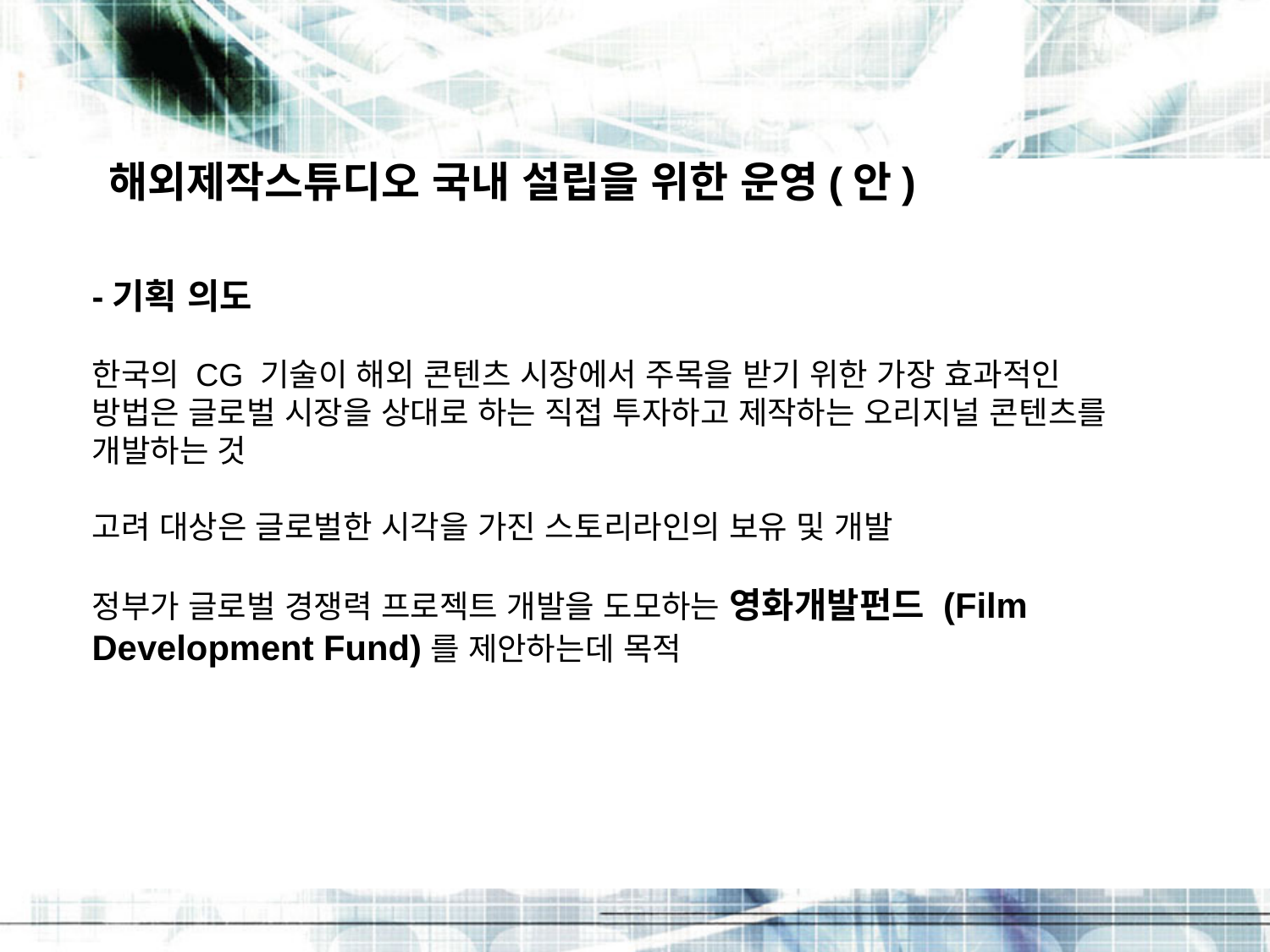

해외제작스튜디오 국내 설립을 위한 운영(안)
-기획 의도

한국의 CG 기술이 해외 콘텐츠 시장에서 주목을 받기 위한 가장 효과적인 방법은 글로벌 시장을 상대로 하는 직접 투자하고 제작하는 오리지널 콘텐츠를 개발하는 것

고려 대상은 글로벌한 시각을 가진 스토리라인의 보유 및 개발

정부가 글로벌 경쟁력 프로젝트 개발을 도모하는 영화개발펀드 (Film Development Fund)를 제안하는데 목적